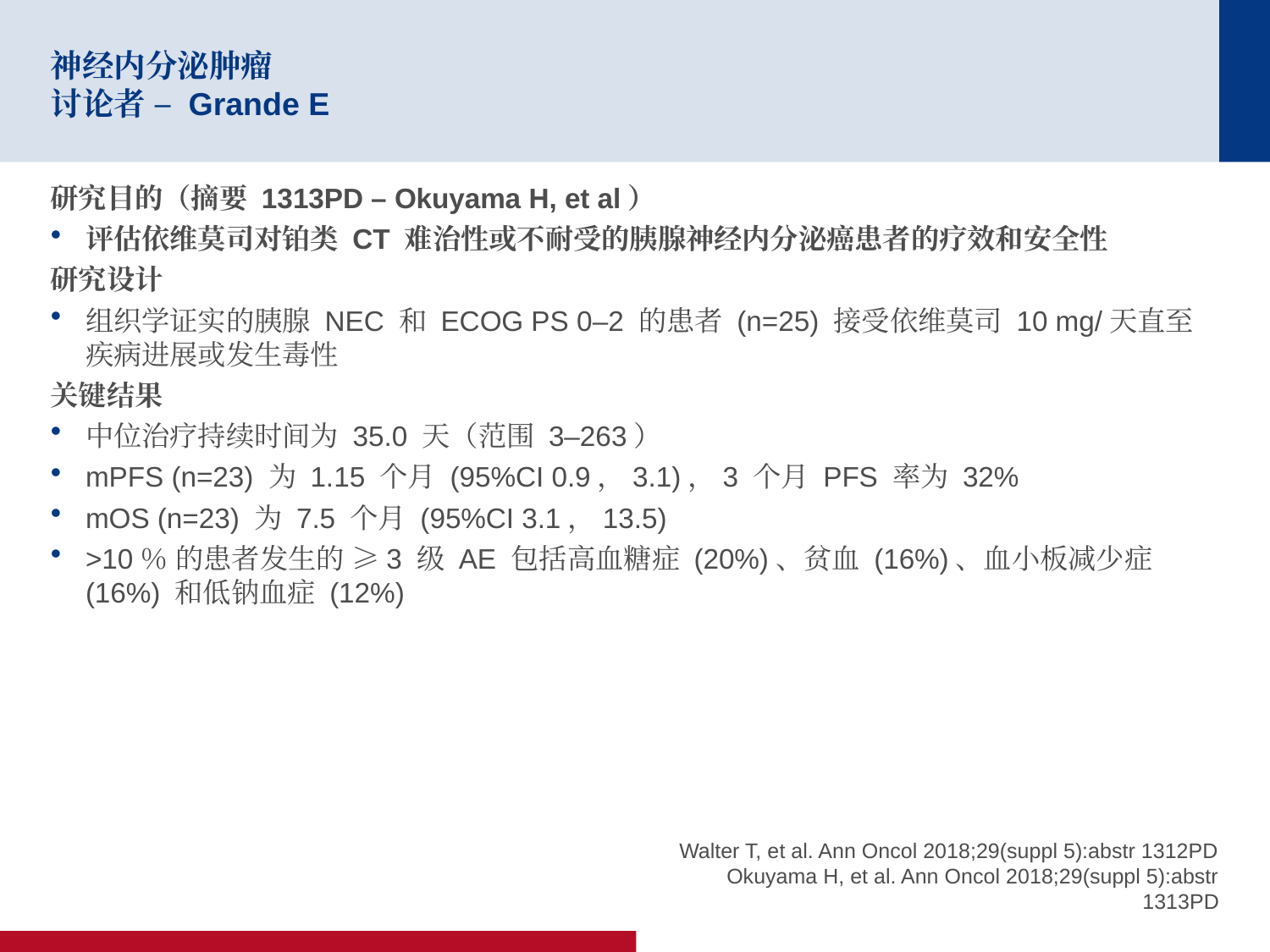

# 神经内分泌肿瘤 讨论者 – Grande E
研究目的（摘要 1313PD – Okuyama H, et al）
评估依维莫司对铂类 CT 难治性或不耐受的胰腺神经内分泌癌患者的疗效和安全性
研究设计
组织学证实的胰腺 NEC 和 ECOG PS 0–2 的患者 (n=25) 接受依维莫司 10 mg/天直至疾病进展或发生毒性
关键结果
中位治疗持续时间为 35.0 天（范围 3–263）
mPFS (n=23) 为 1.15 个月 (95%CI 0.9，3.1)，3 个月 PFS 率为 32%
mOS (n=23) 为 7.5 个月 (95%CI 3.1，13.5)
>10％ 的患者发生的 ≥3 级 AE 包括高血糖症 (20%)、贫血 (16%)、血小板减少症 (16%) 和低钠血症 (12%)
Walter T, et al. Ann Oncol 2018;29(suppl 5):abstr 1312PD
Okuyama H, et al. Ann Oncol 2018;29(suppl 5):abstr 1313PD